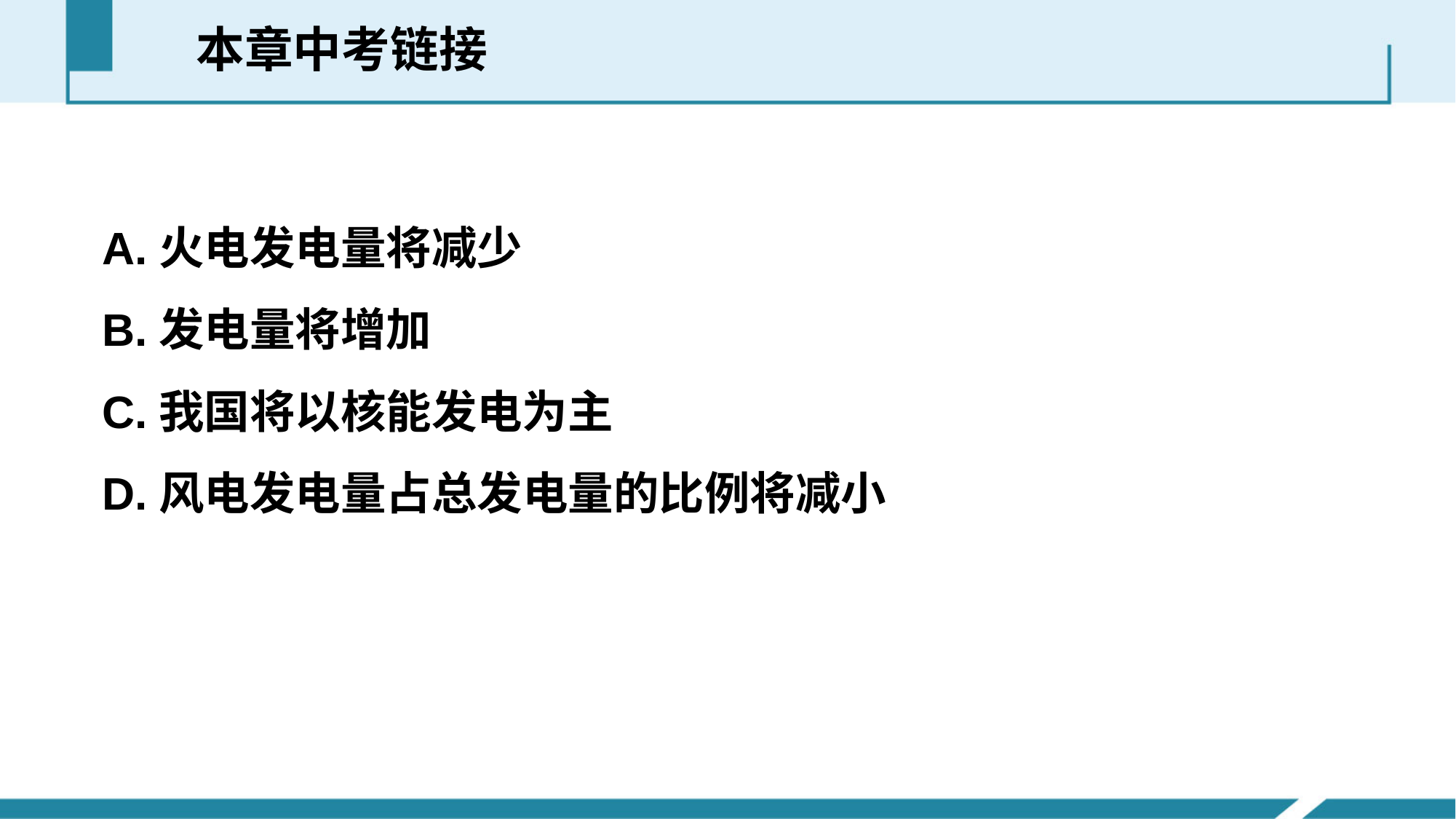

本章中考链接
A.火电发电量将减少
B.发电量将增加
C.我国将以核能发电为主
D.风电发电量占总发电量的比例将减小